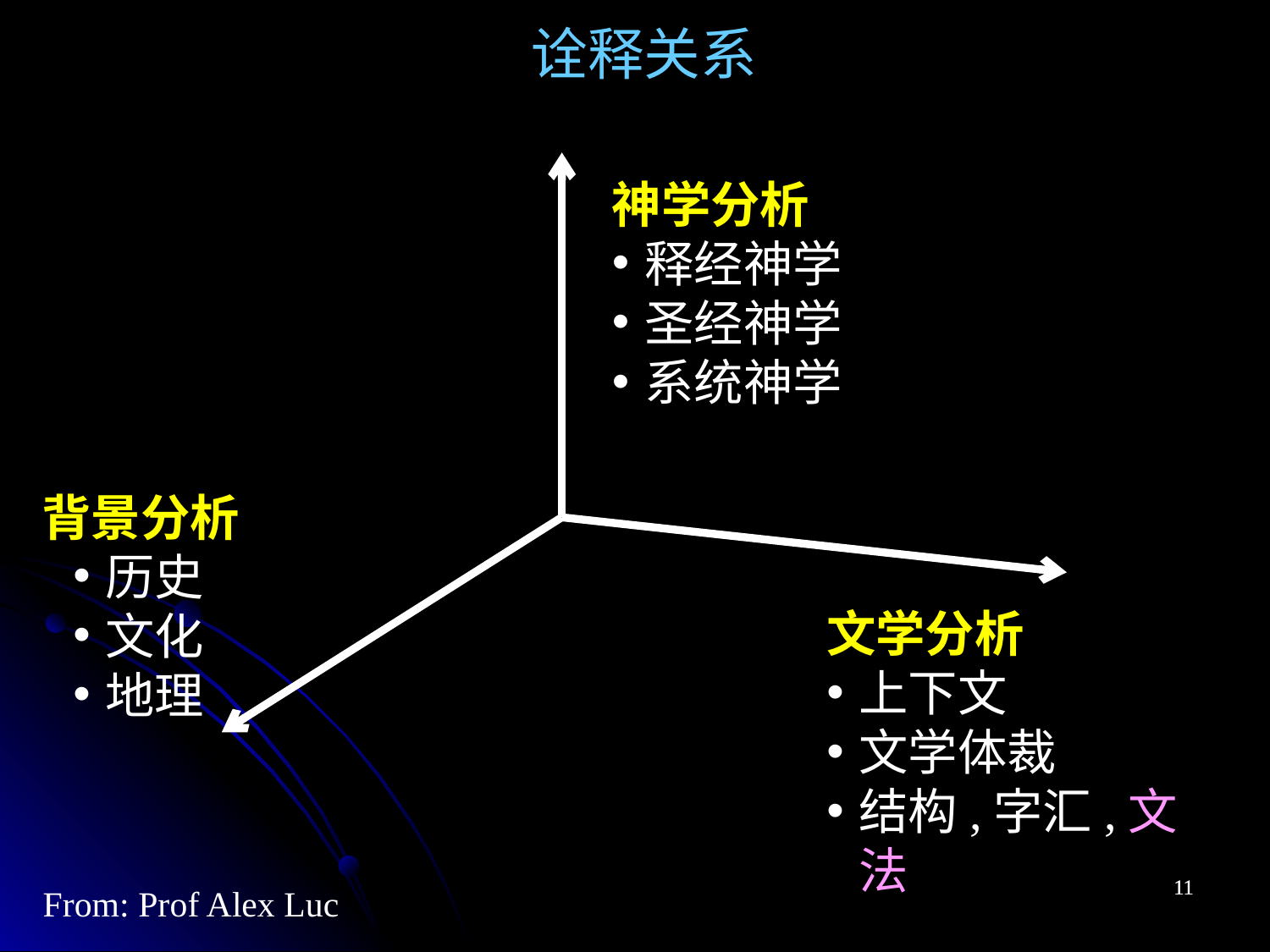

诠释关系
神学分析
释经神学
圣经神学
系统神学
背景分析
历史
文化
地理
文学分析
上下文
文学体裁
结构,字汇,文法
11
11
From: Prof Alex Luc